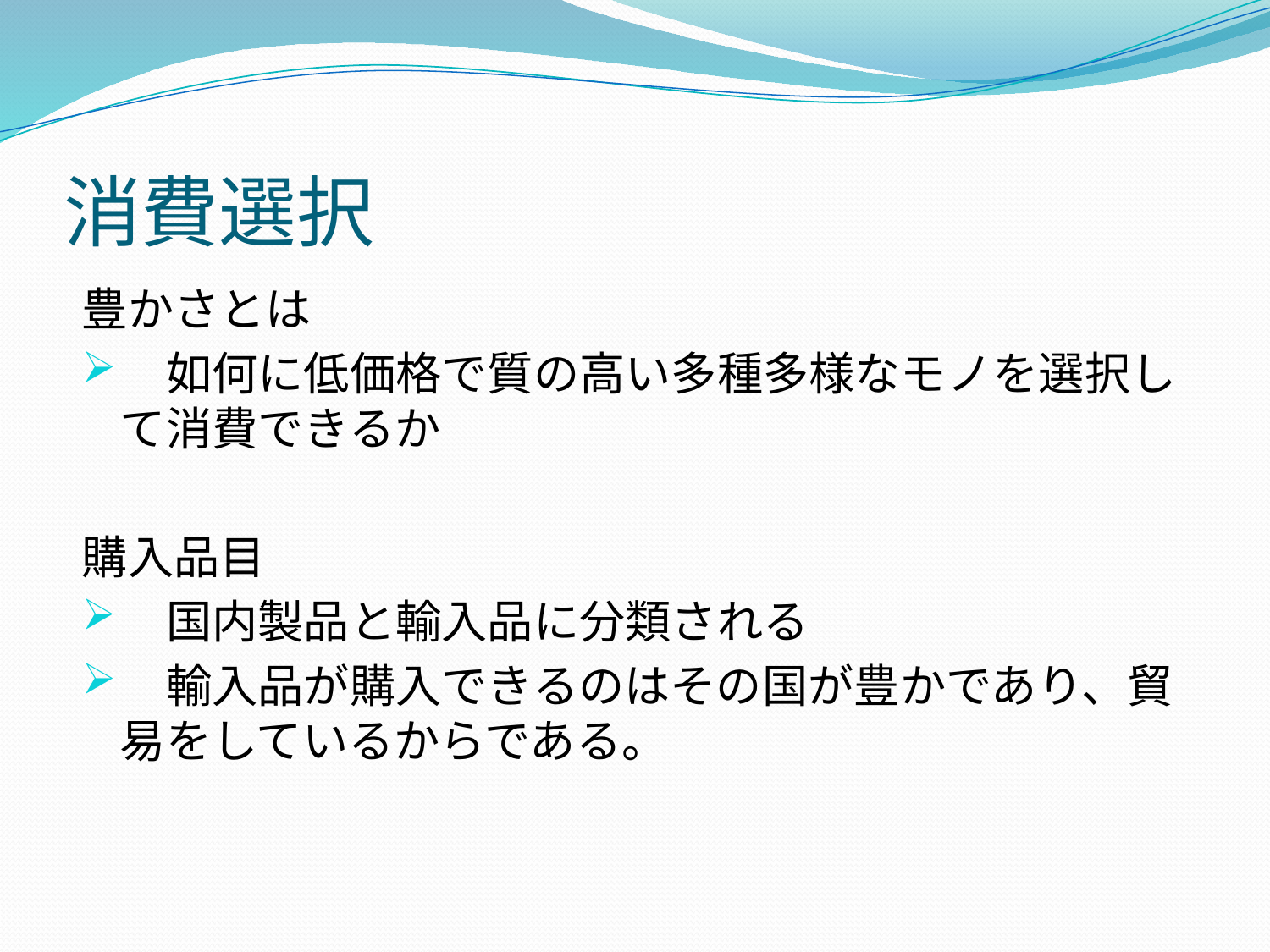

# 消費選択
豊かさとは
　如何に低価格で質の高い多種多様なモノを選択して消費できるか

購入品目
　国内製品と輸入品に分類される
　輸入品が購入できるのはその国が豊かであり、貿易をしているからである。